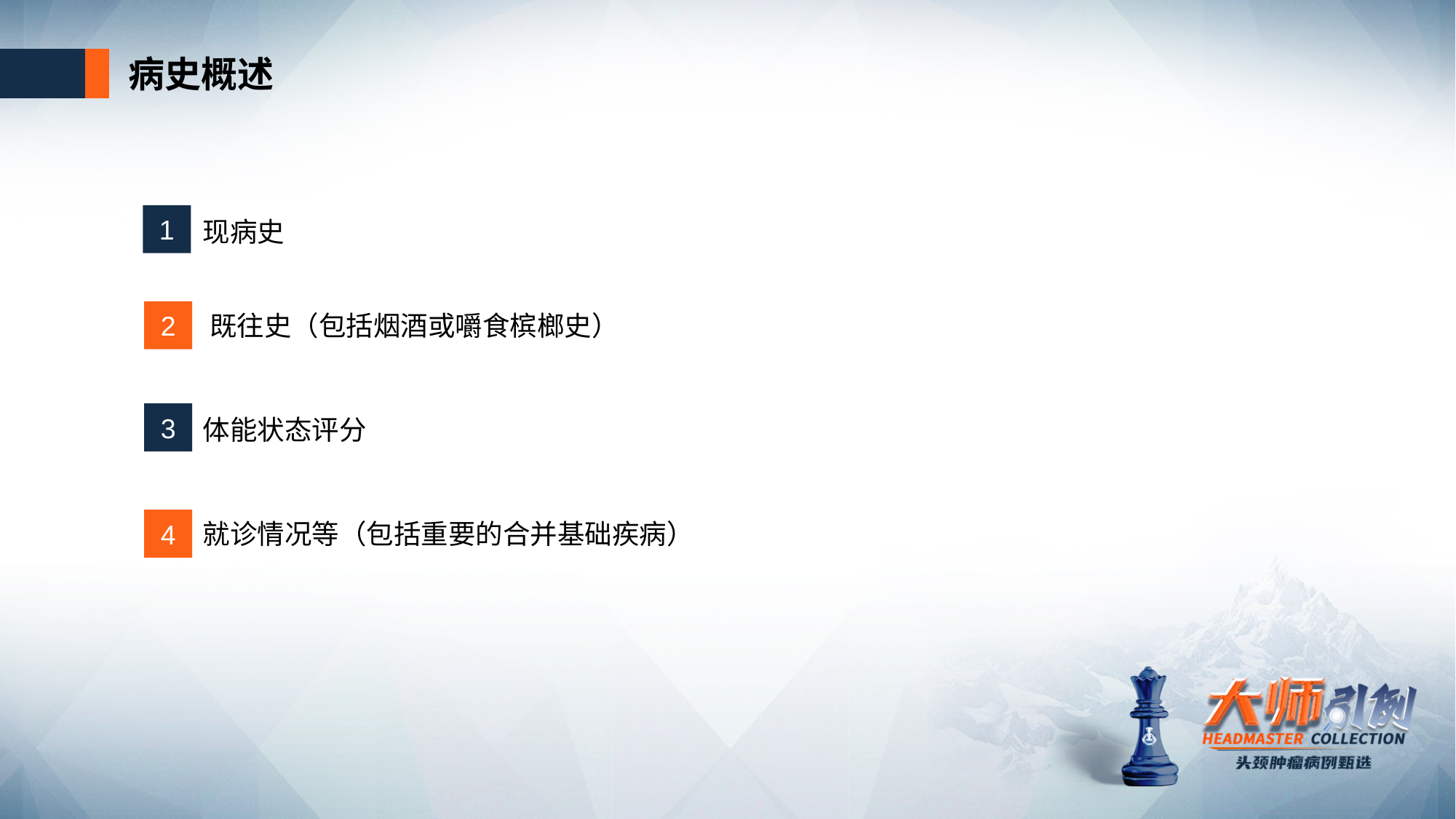

病史概述

1
现病史
2
既往史（包括烟酒或嚼食槟榔史）
3
体能状态评分
4
就诊情况等（包括重要的合并基础疾病）